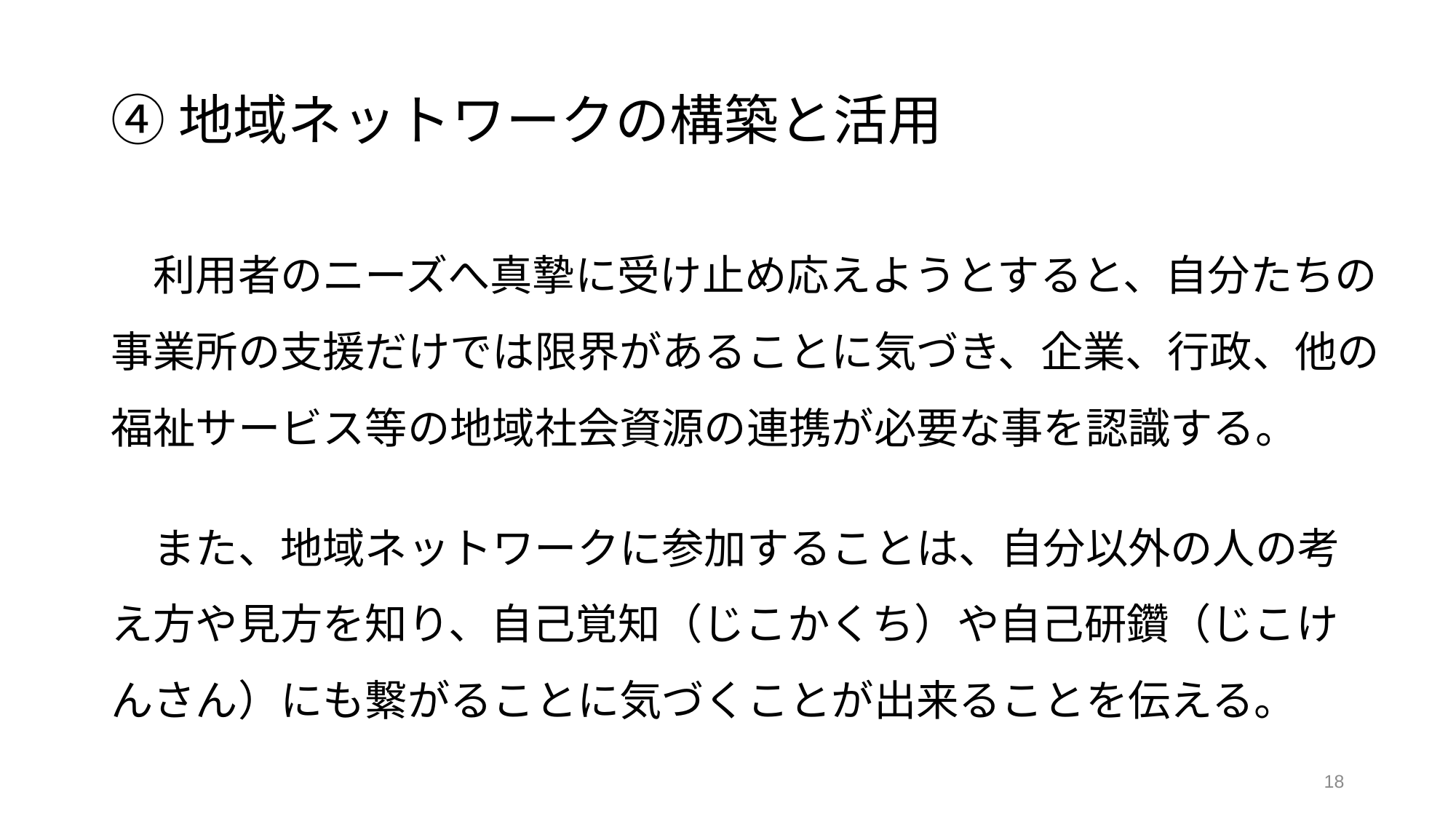

# ④地域ネットワークの構築と活用
　利用者のニーズへ真摯に受け止め応えようとすると、自分たちの事業所の支援だけでは限界があることに気づき、企業、行政、他の福祉サービス等の地域社会資源の連携が必要な事を認識する。

　また、地域ネットワークに参加することは、自分以外の人の考え方や見方を知り、自己覚知（じこかくち）や自己研鑽（じこけんさん）にも繋がることに気づくことが出来ることを伝える。
18